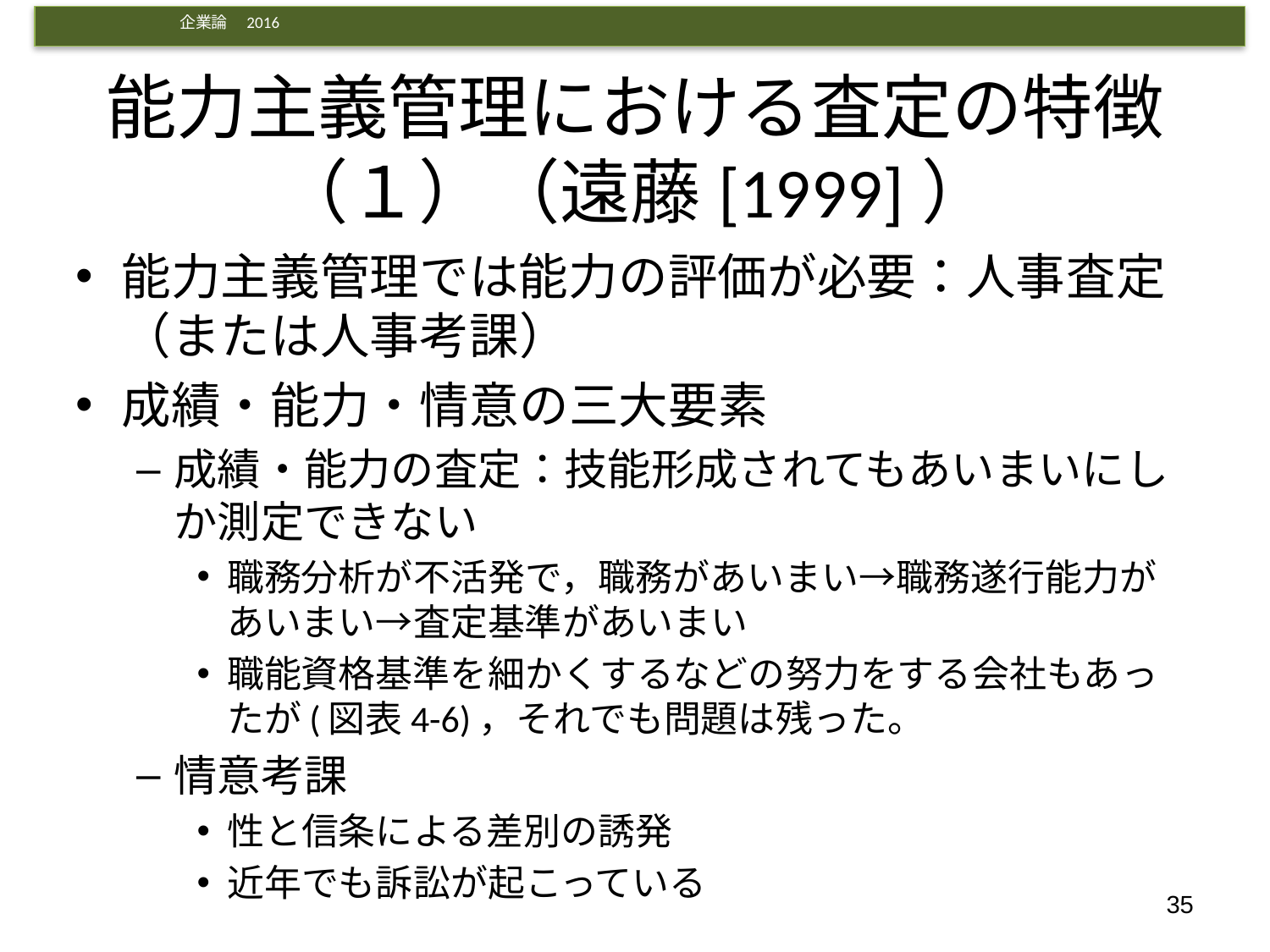

# 能力主義管理における査定の特徴（１）（遠藤[1999]）
能力主義管理では能力の評価が必要：人事査定（または人事考課）
成績・能力・情意の三大要素
成績・能力の査定：技能形成されてもあいまいにしか測定できない
職務分析が不活発で，職務があいまい→職務遂行能力があいまい→査定基準があいまい
職能資格基準を細かくするなどの努力をする会社もあったが(図表4-6)，それでも問題は残った。
情意考課
性と信条による差別の誘発
近年でも訴訟が起こっている

35